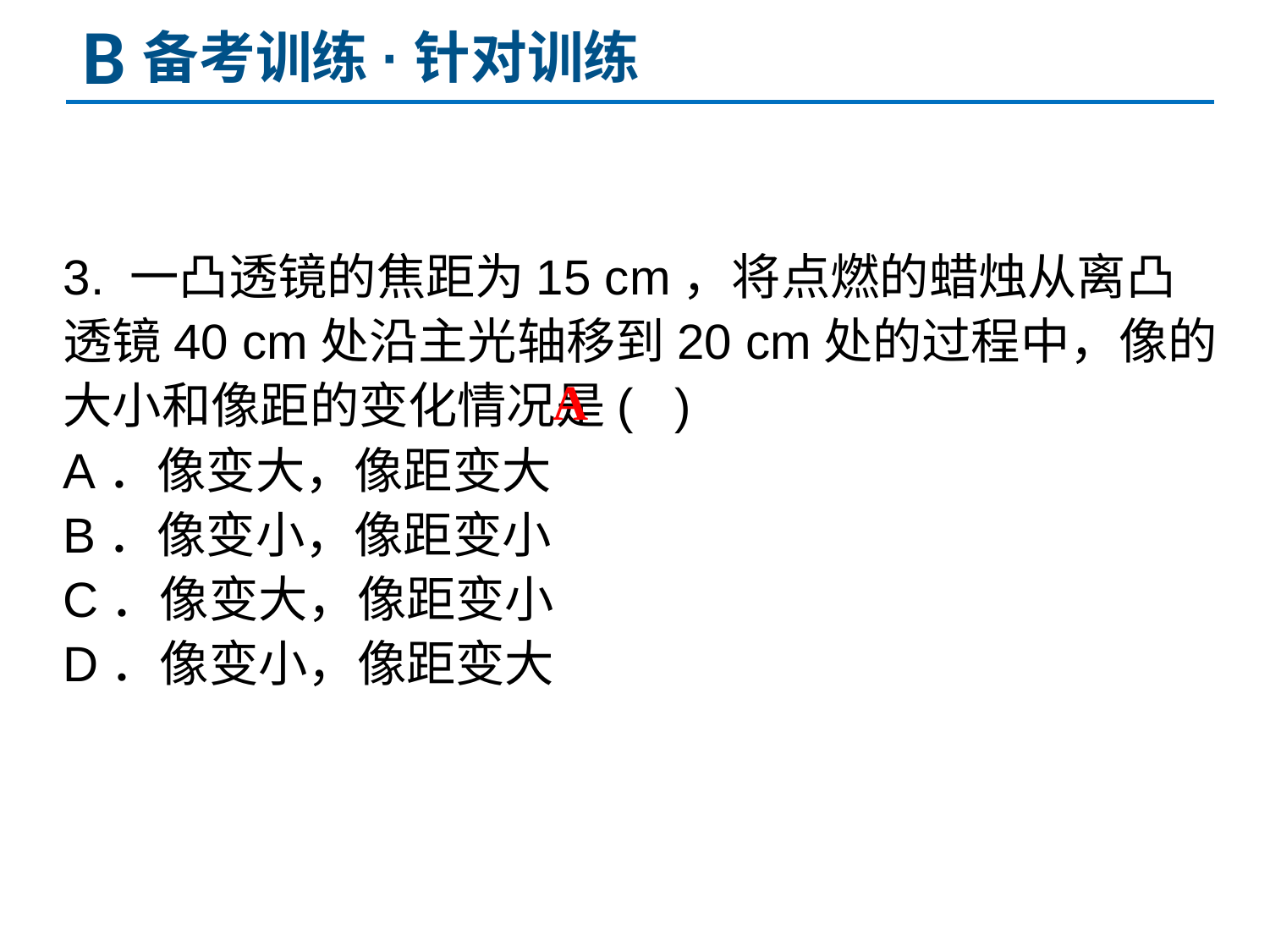

B
备考训练·针对训练
3. 一凸透镜的焦距为15 cm，将点燃的蜡烛从离凸透镜40 cm处沿主光轴移到20 cm处的过程中，像的大小和像距的变化情况是(   )
A．像变大，像距变大
B．像变小，像距变小
C．像变大，像距变小
D．像变小，像距变大
A